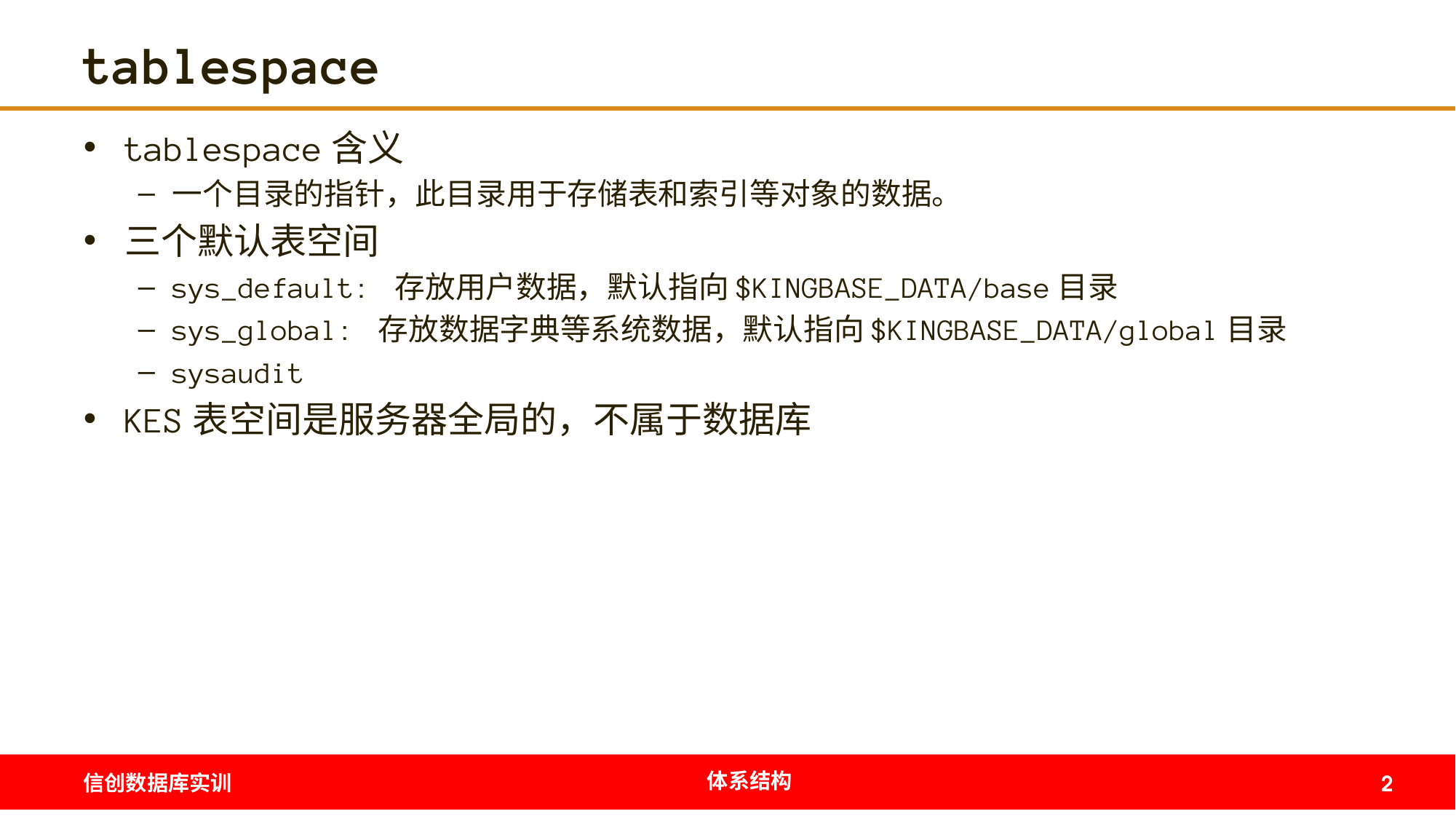

# tablespace
tablespace含义
一个目录的指针，此目录用于存储表和索引等对象的数据。
三个默认表空间
sys_default: 存放用户数据，默认指向$KINGBASE_DATA/base目录
sys_global: 存放数据字典等系统数据，默认指向$KINGBASE_DATA/global目录
sysaudit
KES表空间是服务器全局的，不属于数据库